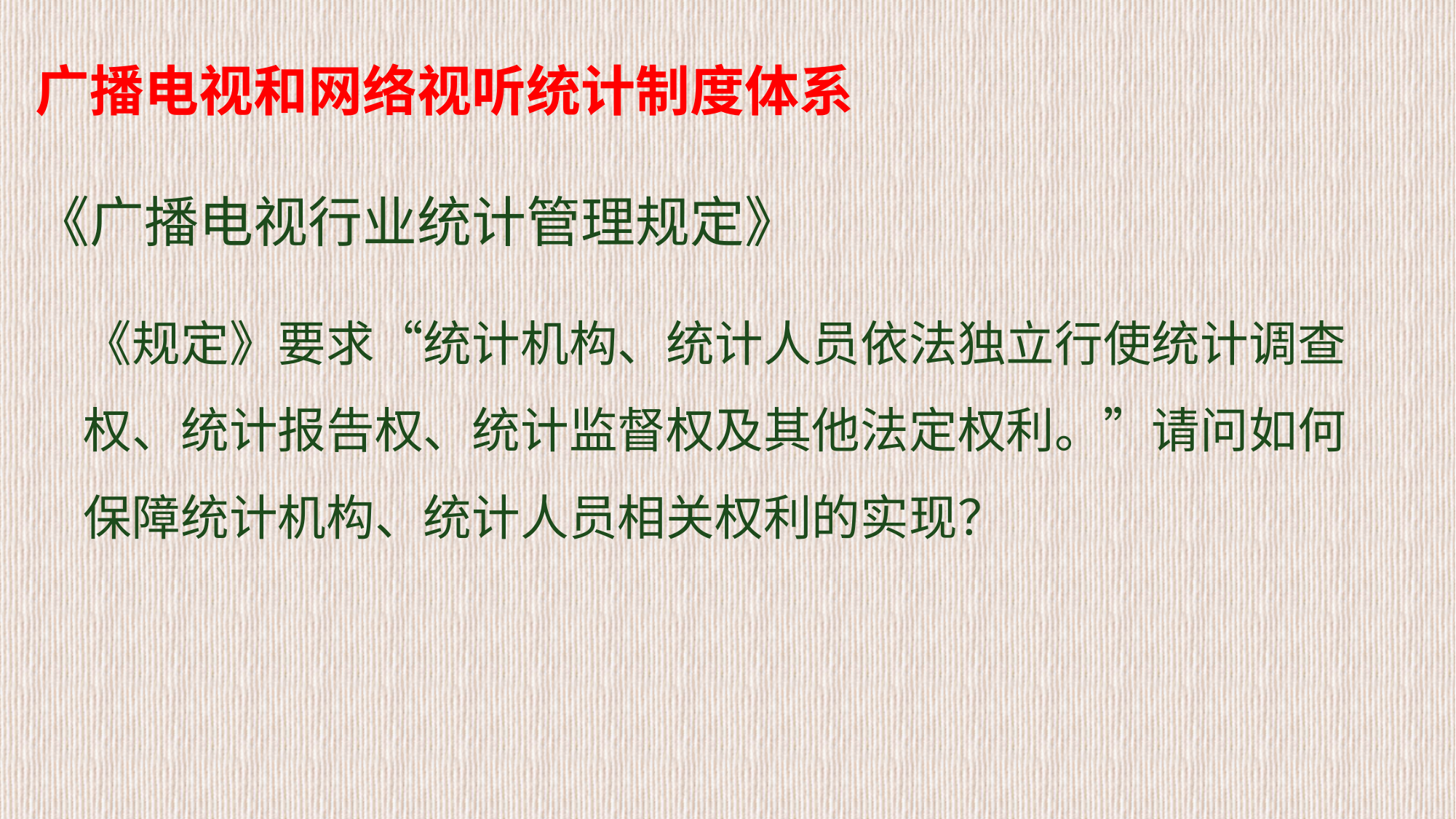

# 广播电视和网络视听统计制度体系 《广播电视行业统计管理规定》
《规定》要求“统计机构、统计人员依法独立行使统计调查权、统计报告权、统计监督权及其他法定权利。”请问如何保障统计机构、统计人员相关权利的实现？